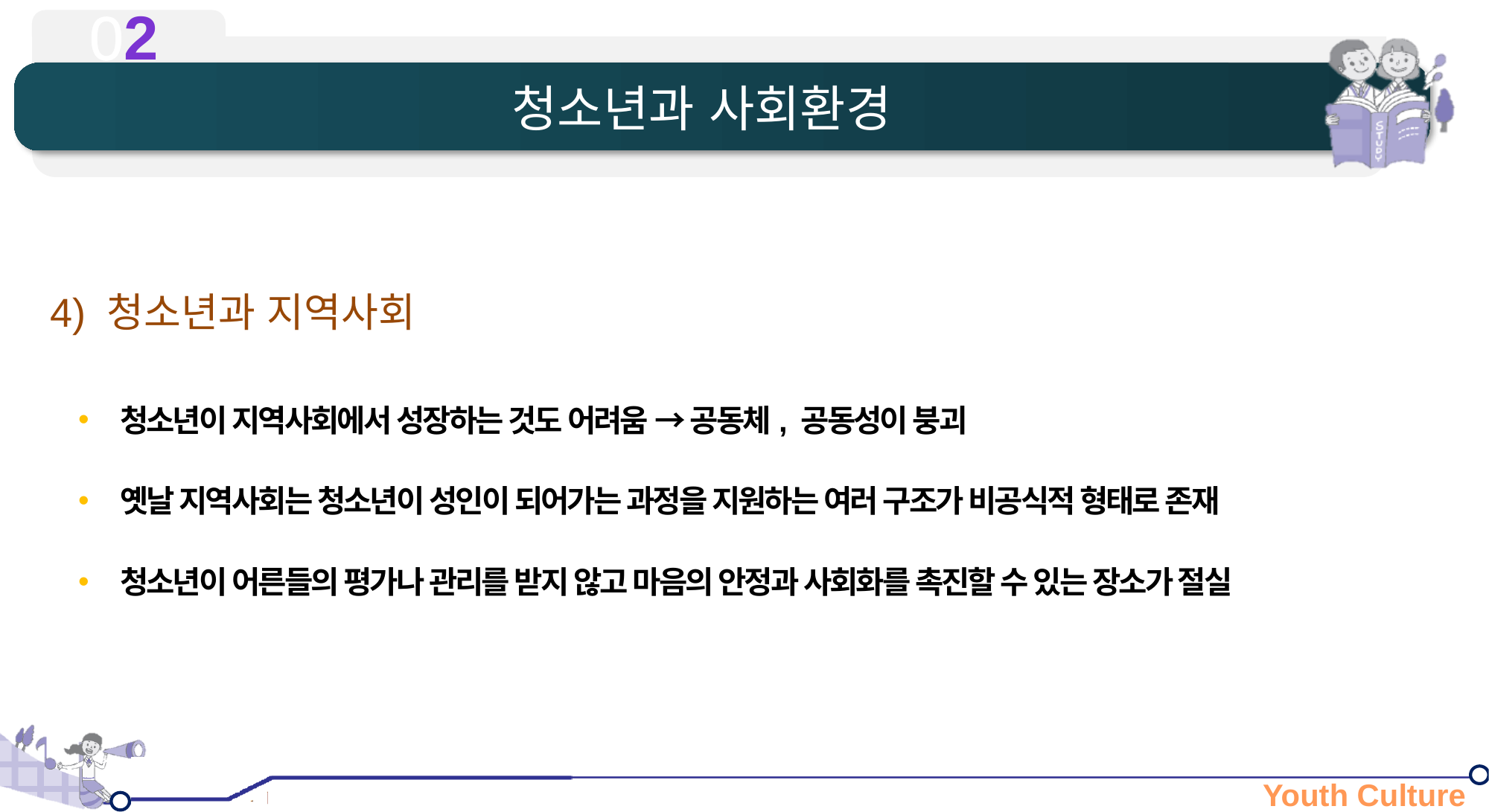

# 청소년과 사회환경
4) 청소년과 지역사회
청소년이 지역사회에서 성장하는 것도 어려움 → 공동체, 공동성이 붕괴

옛날 지역사회는 청소년이 성인이 되어가는 과정을 지원하는 여러 구조가 비공식적 형태로 존재

청소년이 어른들의 평가나 관리를 받지 않고 마음의 안정과 사회화를 촉진할 수 있는 장소가 절실